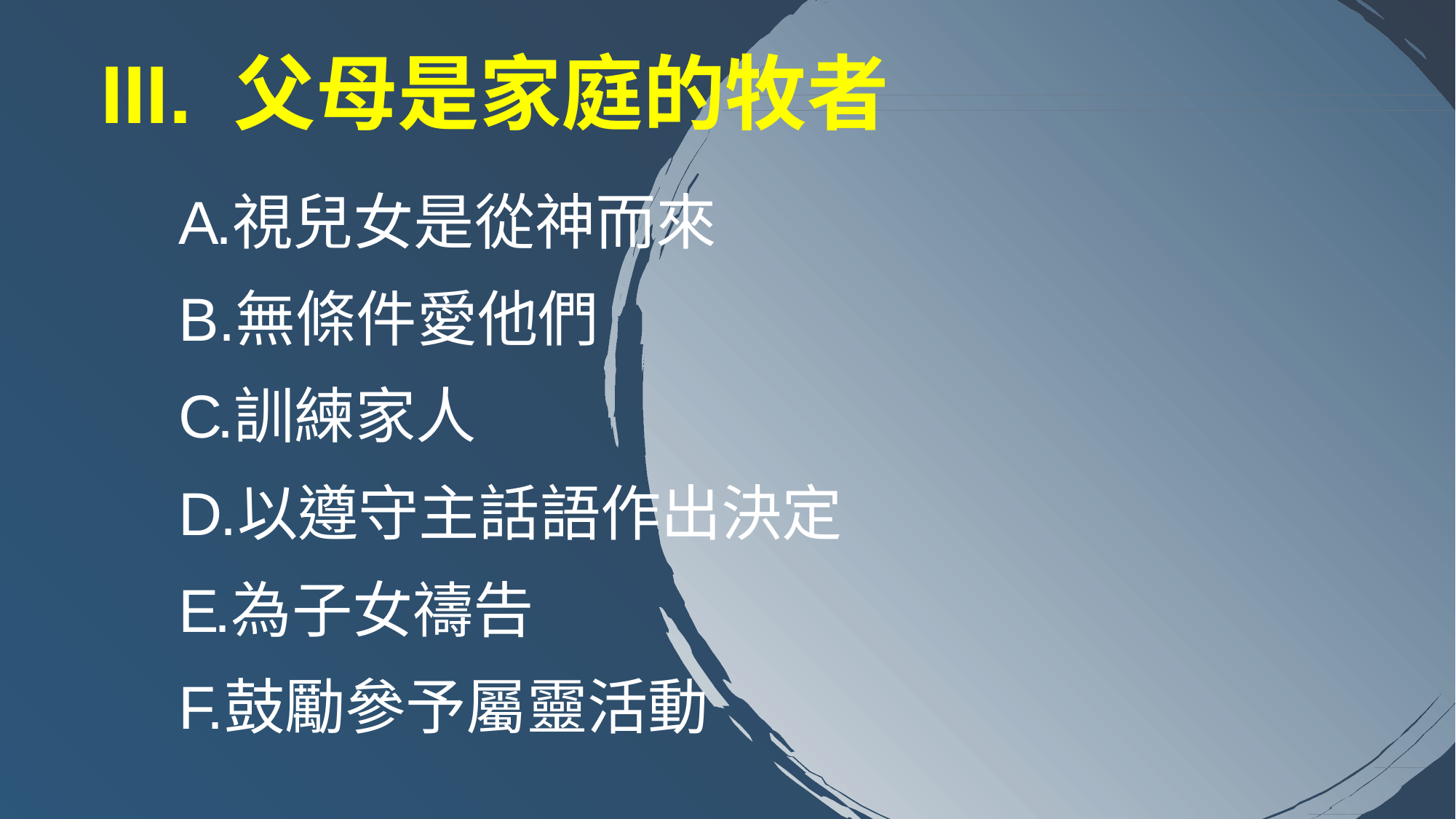

III. 父母是家庭的牧者
視兒女是從神而來
無條件愛他們
訓練家人
以遵守主話語作出決定
為子女禱告
鼓勵參予屬靈活動